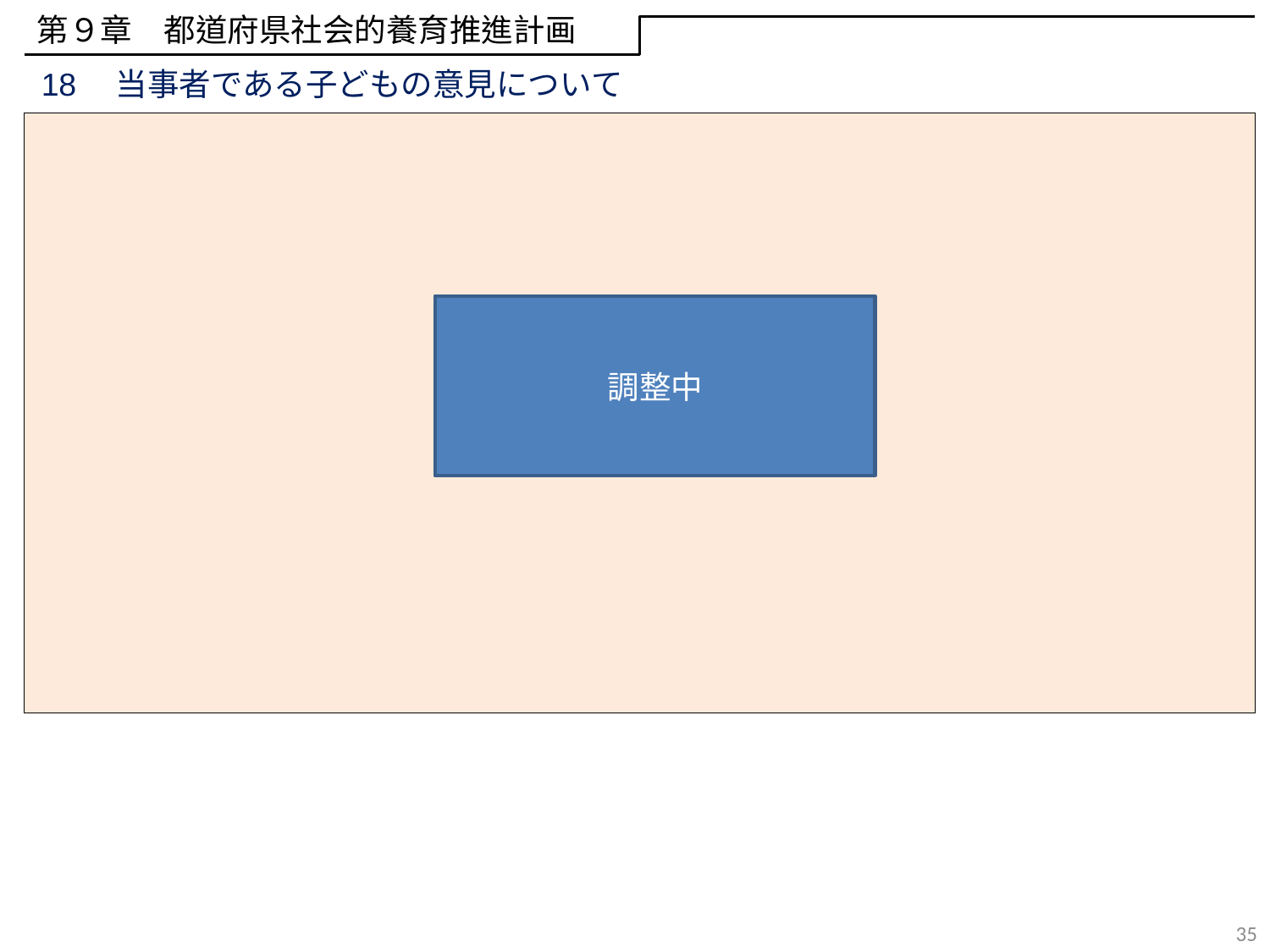

第９章　都道府県社会的養育推進計画
18　当事者である子どもの意見について

調整中
35